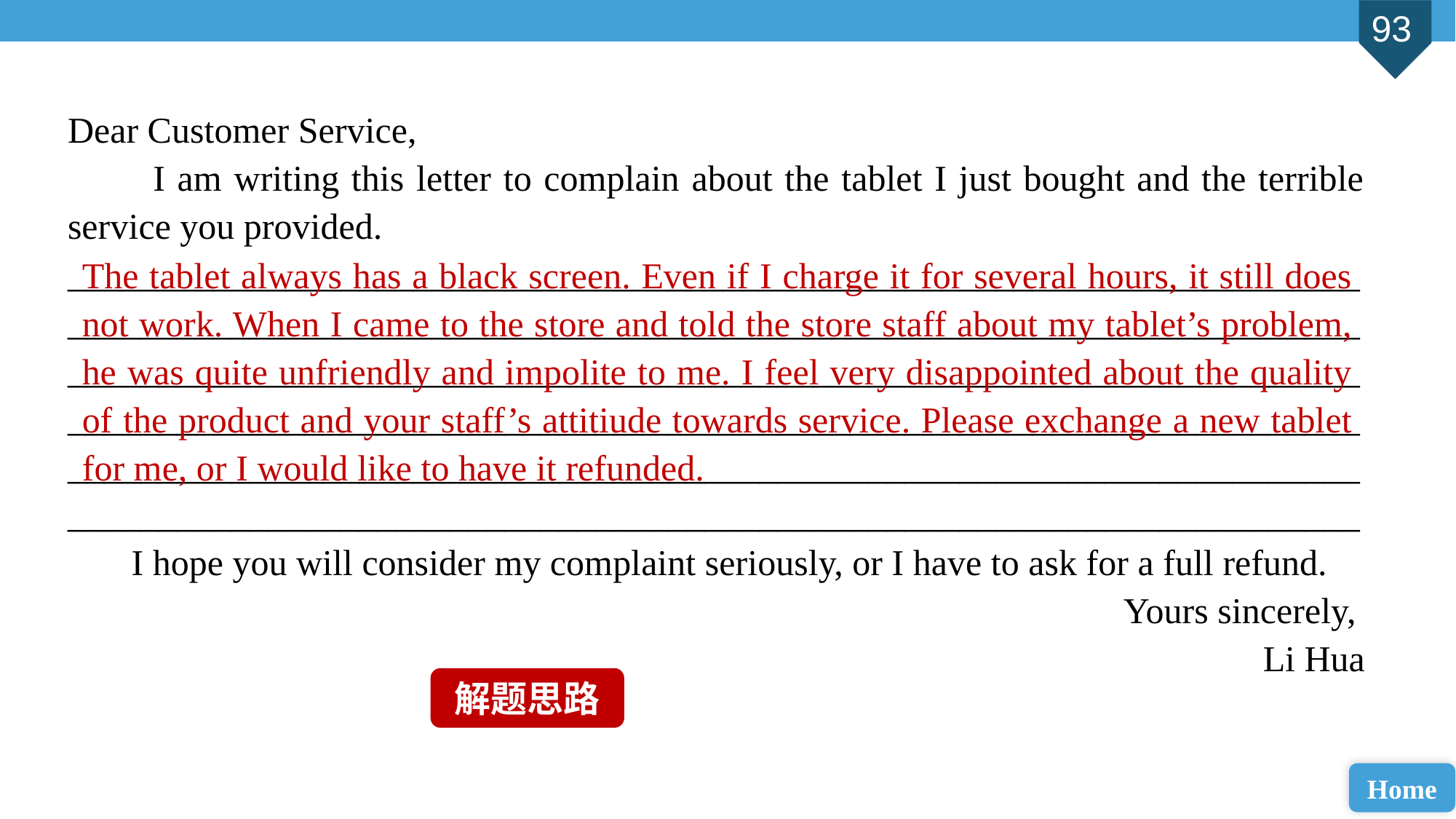

Dear Customer Service,
       I am writing this letter to complain about the tablet I just bought and the terrible service you provided.
______________________________________________________________________________________________________________________________________________
______________________________________________________________________________________________________________________________________________
______________________________________________________________________________________________________________________________________________
       I hope you will consider my complaint seriously, or I have to ask for a full refund.
Yours sincerely,
Li Hua
The tablet always has a black screen. Even if I charge it for several hours, it still does not work. When I came to the store and told the store staff about my tablet’s problem, he was quite unfriendly and impolite to me. I feel very disappointed about the quality of the product and your staff’s attitiude towards service. Please exchange a new tablet for me, or I would like to have it refunded.
解题思路